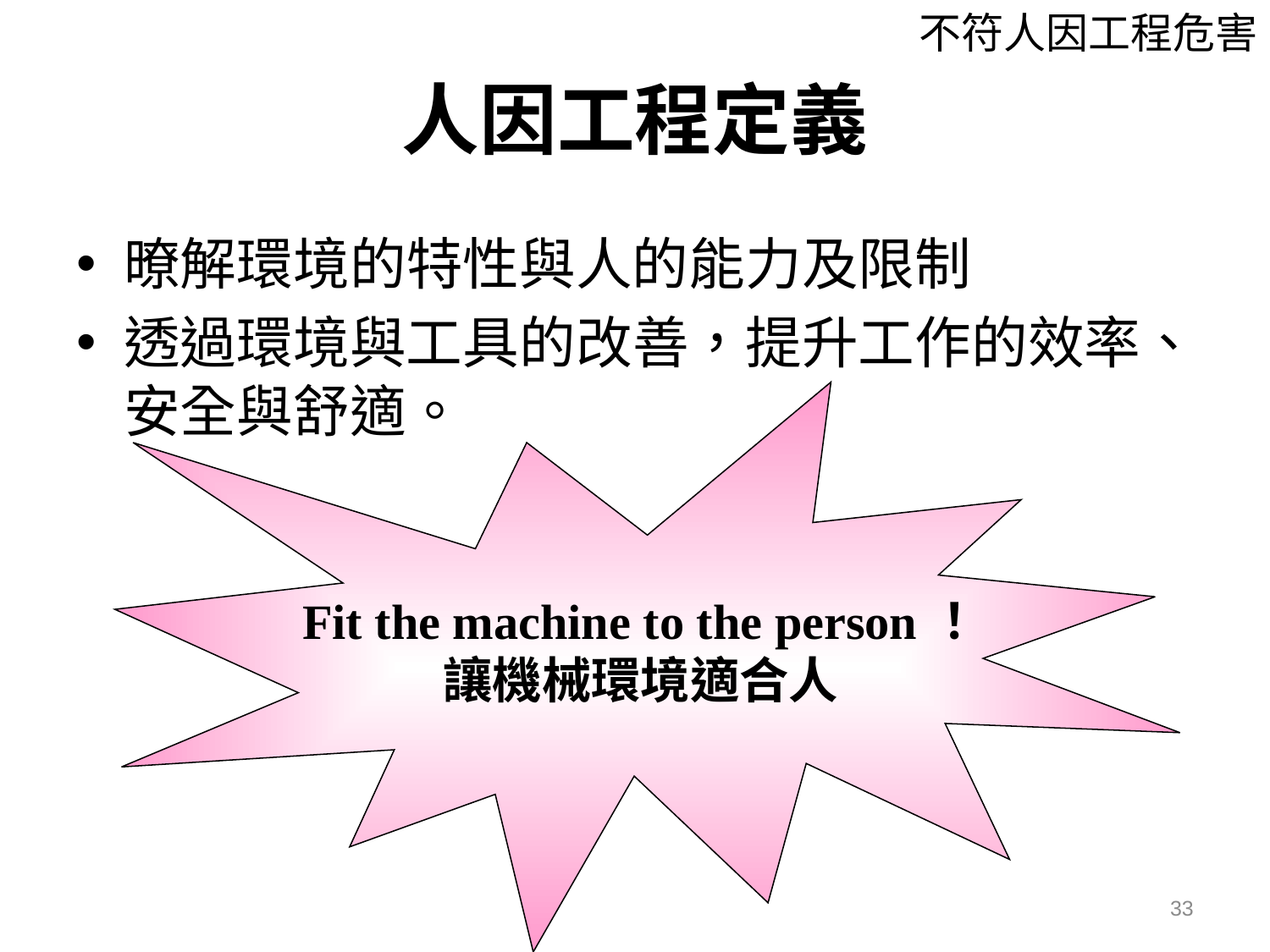

不符人因工程危害
# 人因工程定義
暸解環境的特性與人的能力及限制
透過環境與工具的改善，提升工作的效率、安全與舒適。
Fit the machine to the person！
讓機械環境適合人
33